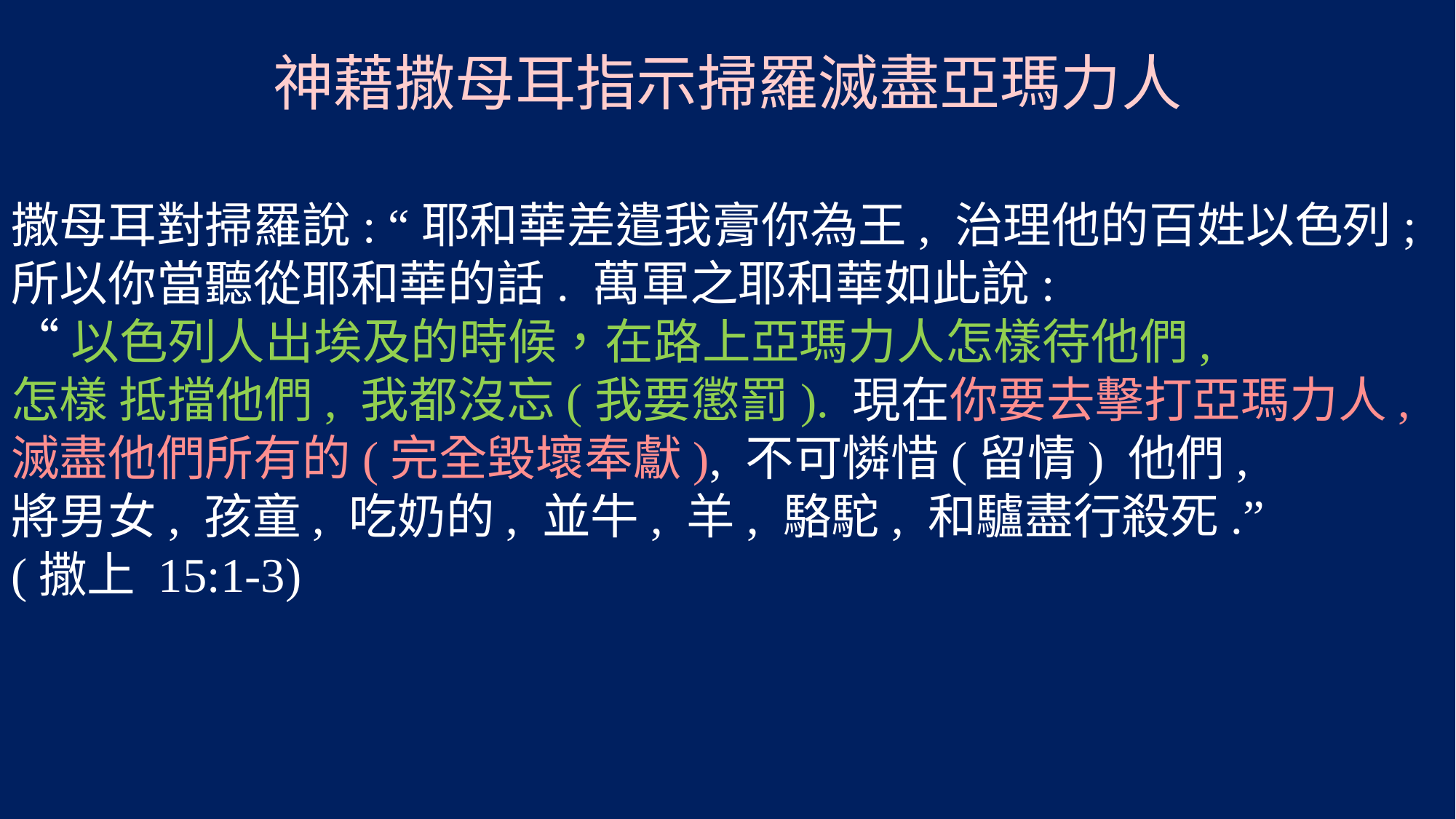

# 神藉撒母耳指示掃羅滅盡亞瑪力人
撒母耳對掃羅說: “耶和華差遣我膏你為王, 治理他的百姓以色列;
所以你當聽從耶和華的話. 萬軍之耶和華如此說:
“以色列人出埃及的時候，在路上亞瑪力人怎樣待他們,
怎樣 抵擋他們, 我都沒忘(我要懲罰). 現在你要去擊打亞瑪力人,
滅盡他們所有的(完全毀壞奉獻), 不可憐惜(留情) 他們,
將男女, 孩童, 吃奶的, 並牛, 羊, 駱駝, 和驢盡行殺死.”
(撒上 15:1-3)